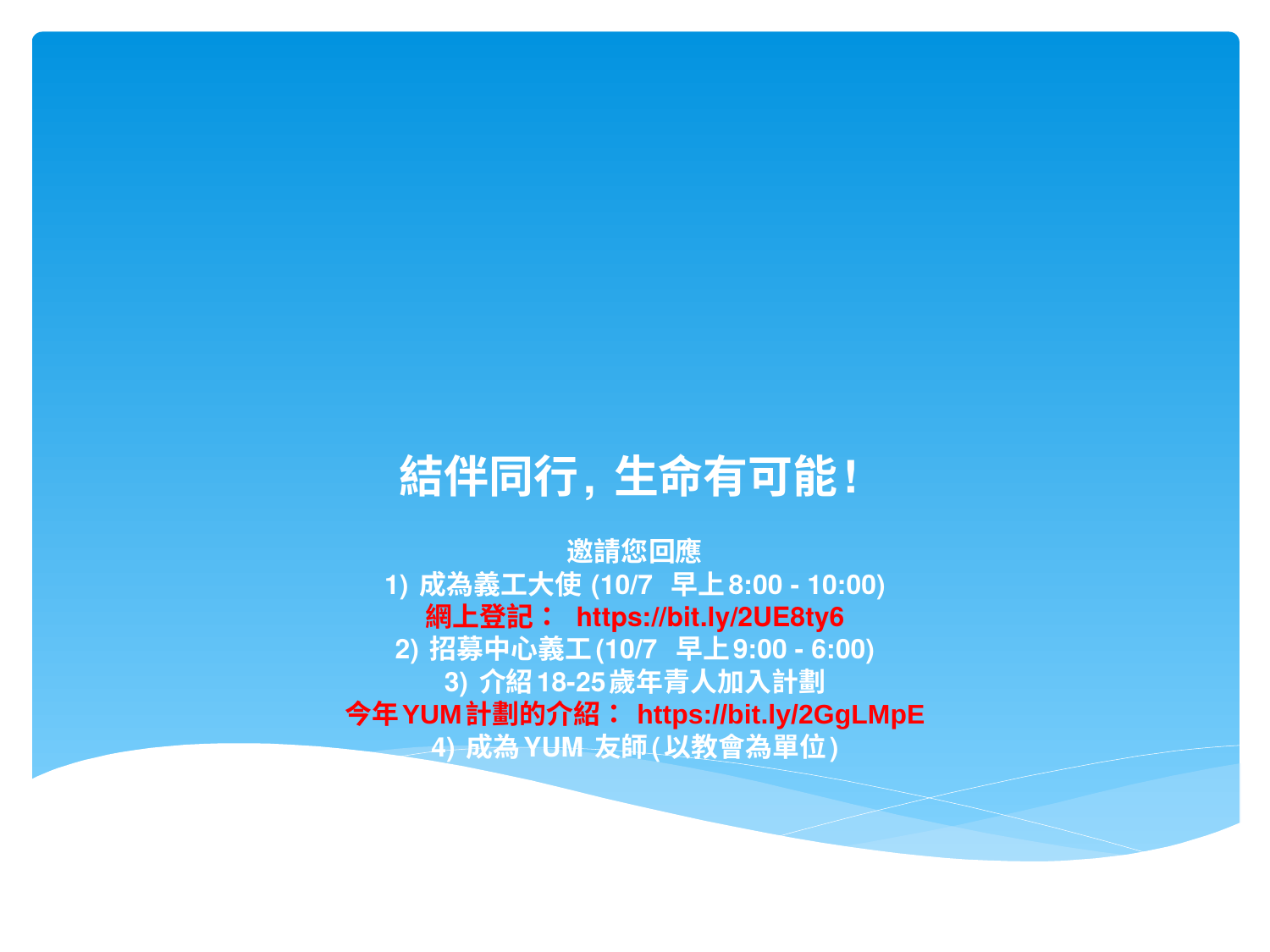

# 結伴同行, 生命有可能! 邀請您回應 1) 成為義工大使 (10/7  早上8:00 - 10:00) 網上登記：  https://bit.ly/2UE8ty6 2) 招募中心義工(10/7  早上9:00 - 6:00) 3) 介紹18-25歲年青人加入計劃 今年YUM計劃的介紹： https://bit.ly/2GgLMpE 4) 成為YUM 友師(以教會為單位)